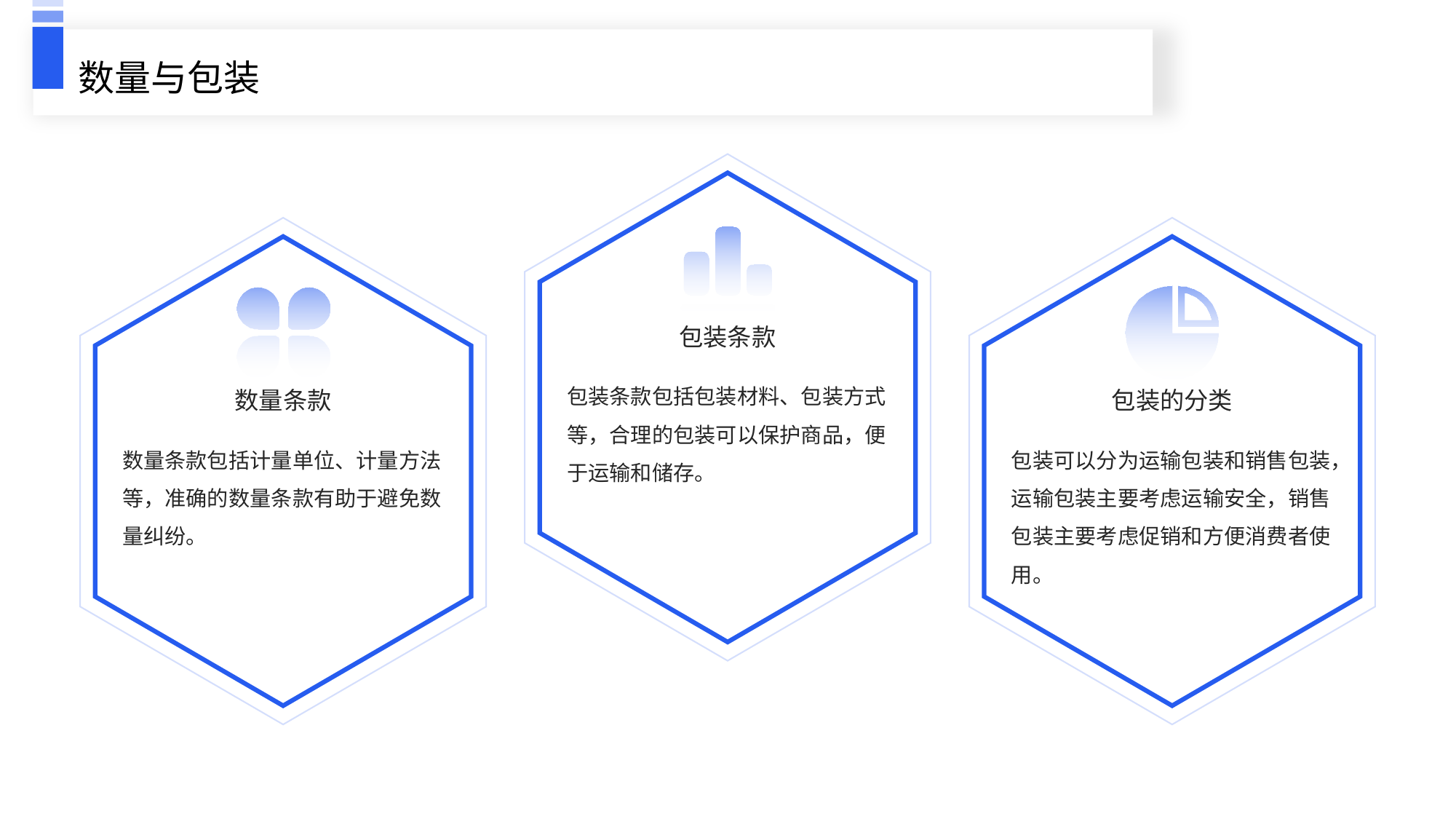

数量与包装

包装条款
数量条款
包装的分类
包装条款包括包装材料、包装方式等，合理的包装可以保护商品，便于运输和储存。
数量条款包括计量单位、计量方法等，准确的数量条款有助于避免数量纠纷。
包装可以分为运输包装和销售包装，运输包装主要考虑运输安全，销售包装主要考虑促销和方便消费者使用。